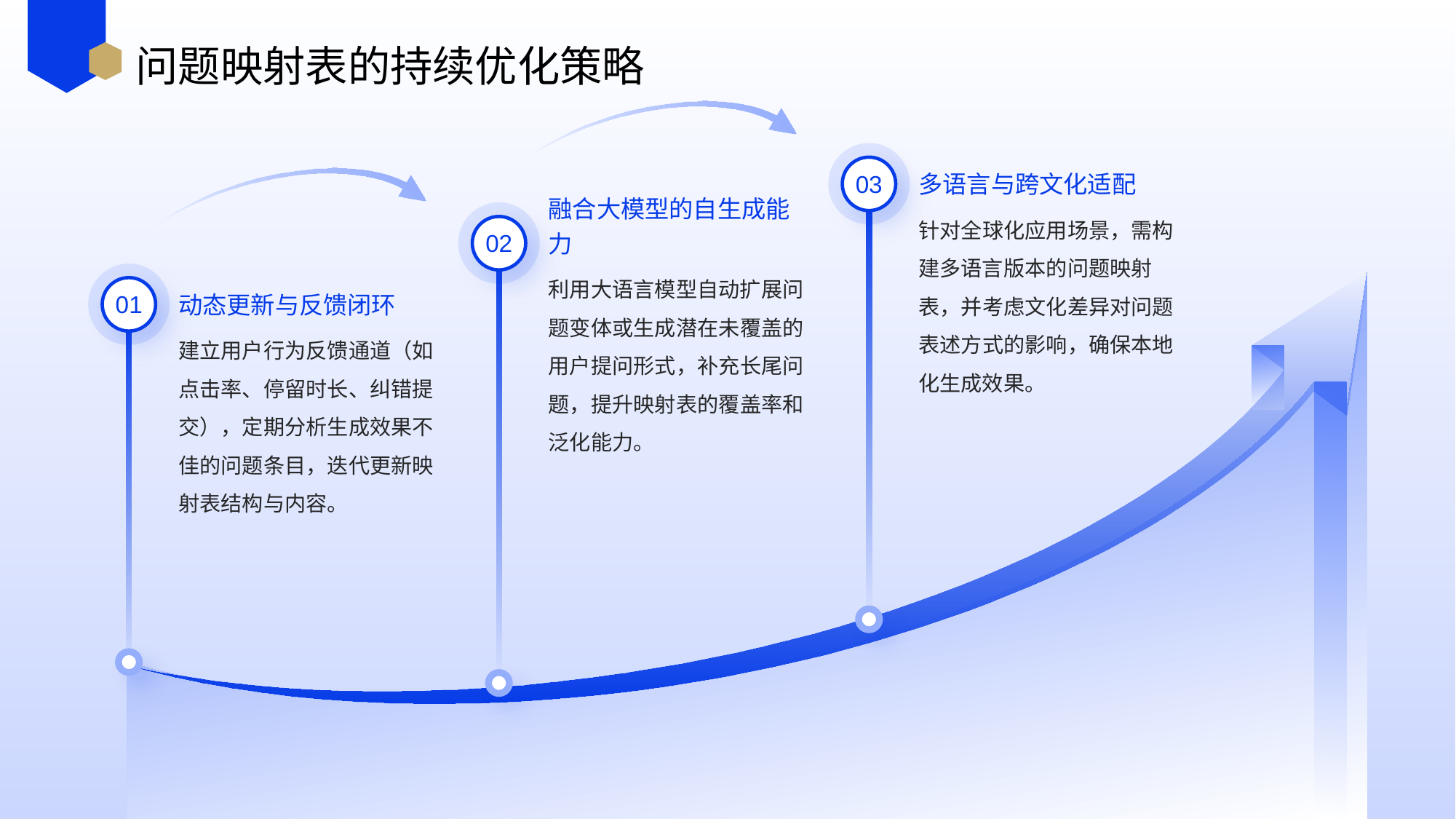

问题映射表的持续优化策略

多语言与跨文化适配

03

融合大模型的自生成能力

02
针对全球化应用场景，需构建多语言版本的问题映射表，并考虑文化差异对问题表述方式的影响，确保本地化生成效果。

动态更新与反馈闭环

利用大语言模型自动扩展问题变体或生成潜在未覆盖的用户提问形式，补充长尾问题，提升映射表的覆盖率和泛化能力。
01

建立用户行为反馈通道（如点击率、停留时长、纠错提交），定期分析生成效果不佳的问题条目，迭代更新映射表结构与内容。